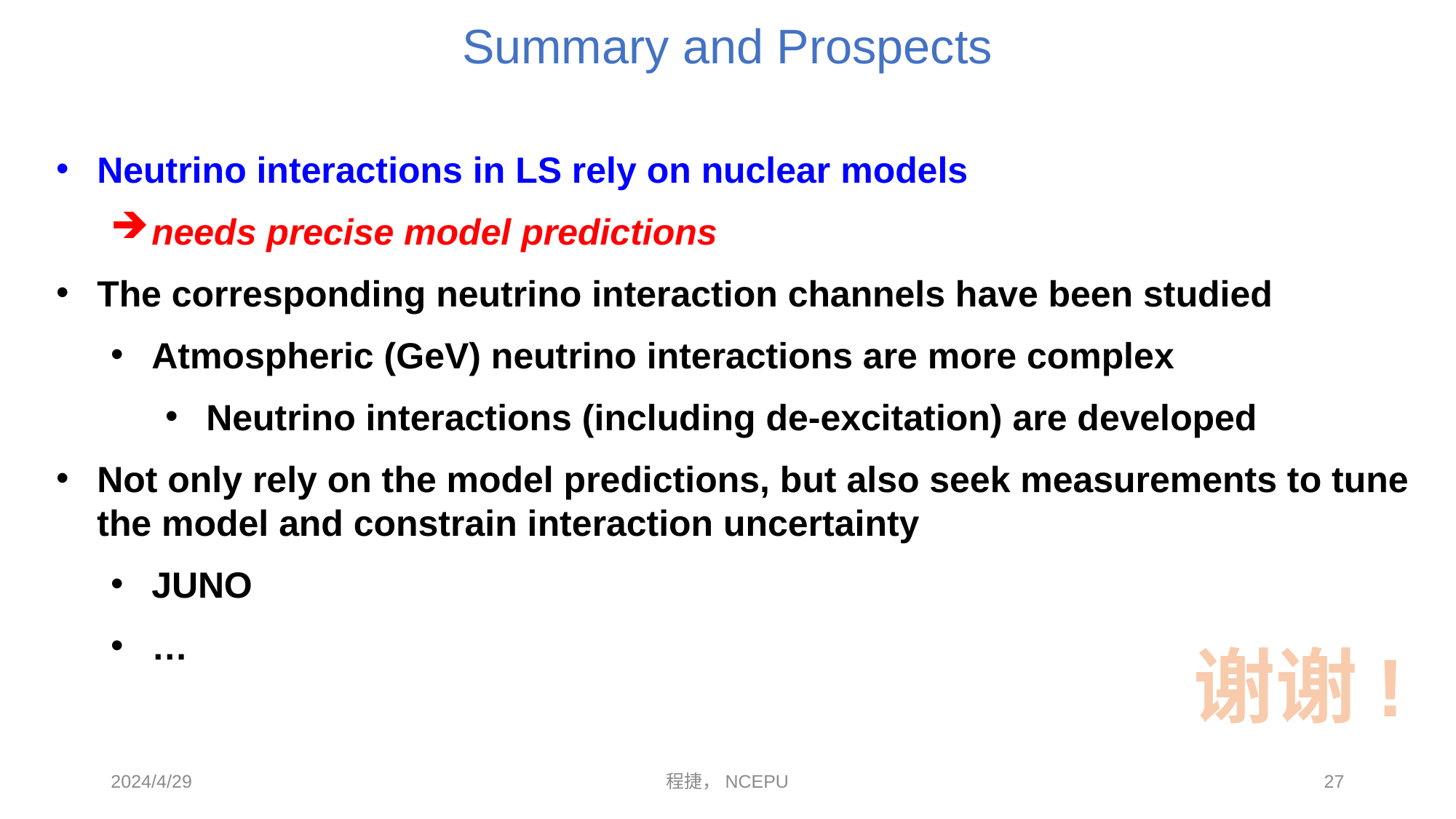

# Summary and Prospects
Neutrino interactions in LS rely on nuclear models
needs precise model predictions
The corresponding neutrino interaction channels have been studied
Atmospheric (GeV) neutrino interactions are more complex
Neutrino interactions (including de-excitation) are developed
Not only rely on the model predictions, but also seek measurements to tune the model and constrain interaction uncertainty
JUNO
…

谢谢!
2024/4/29
程捷，NCEPU
27